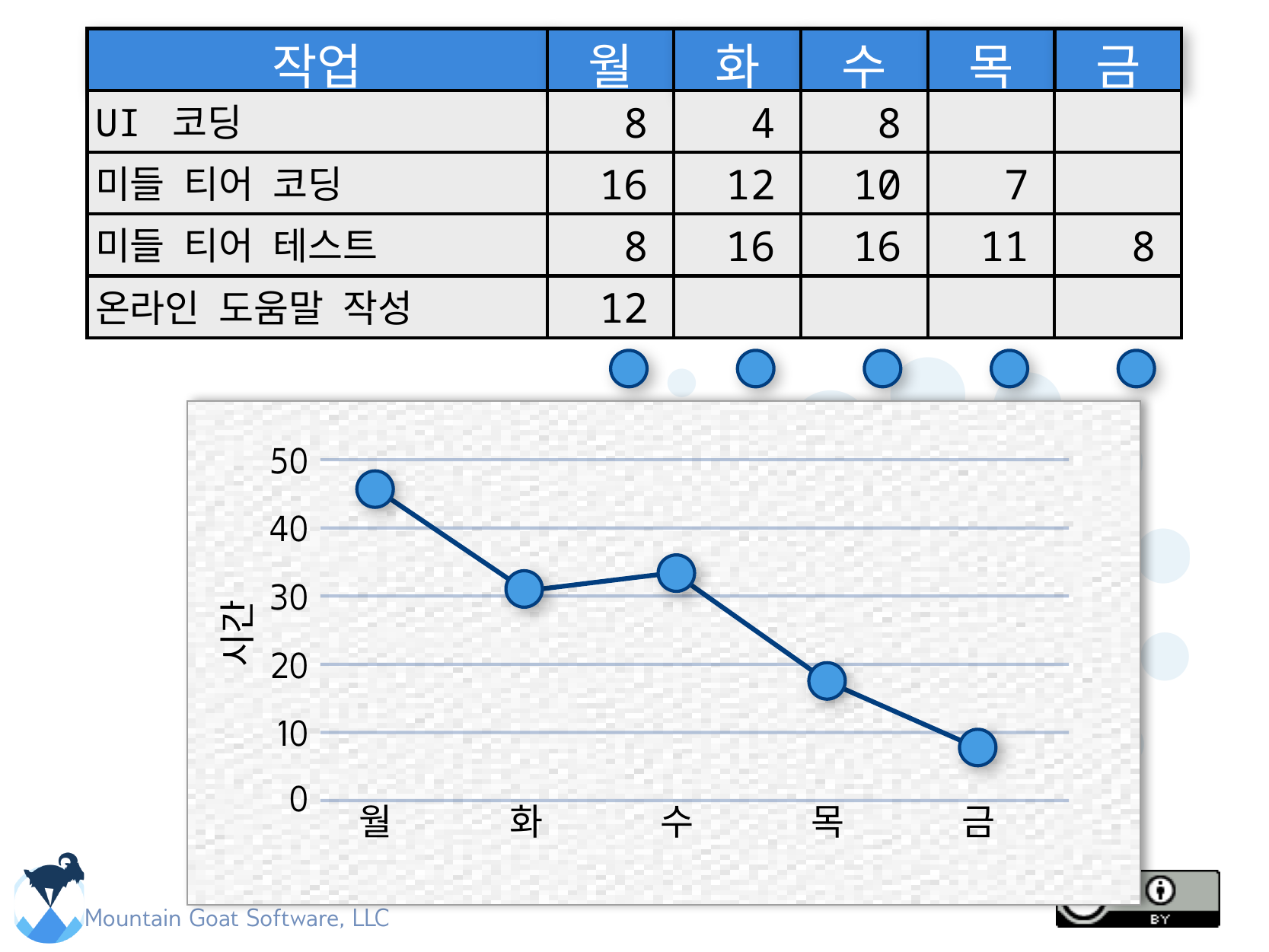

작업
월
화
수
목
금
UI 코딩
8

4
12
16

8
10
16

7
11

8

미들 티어 코딩
16
미들 티어 테스트
8
온라인 도움말 작성
12

50

40

30

시간
20

10

0
월
화
수
목
금